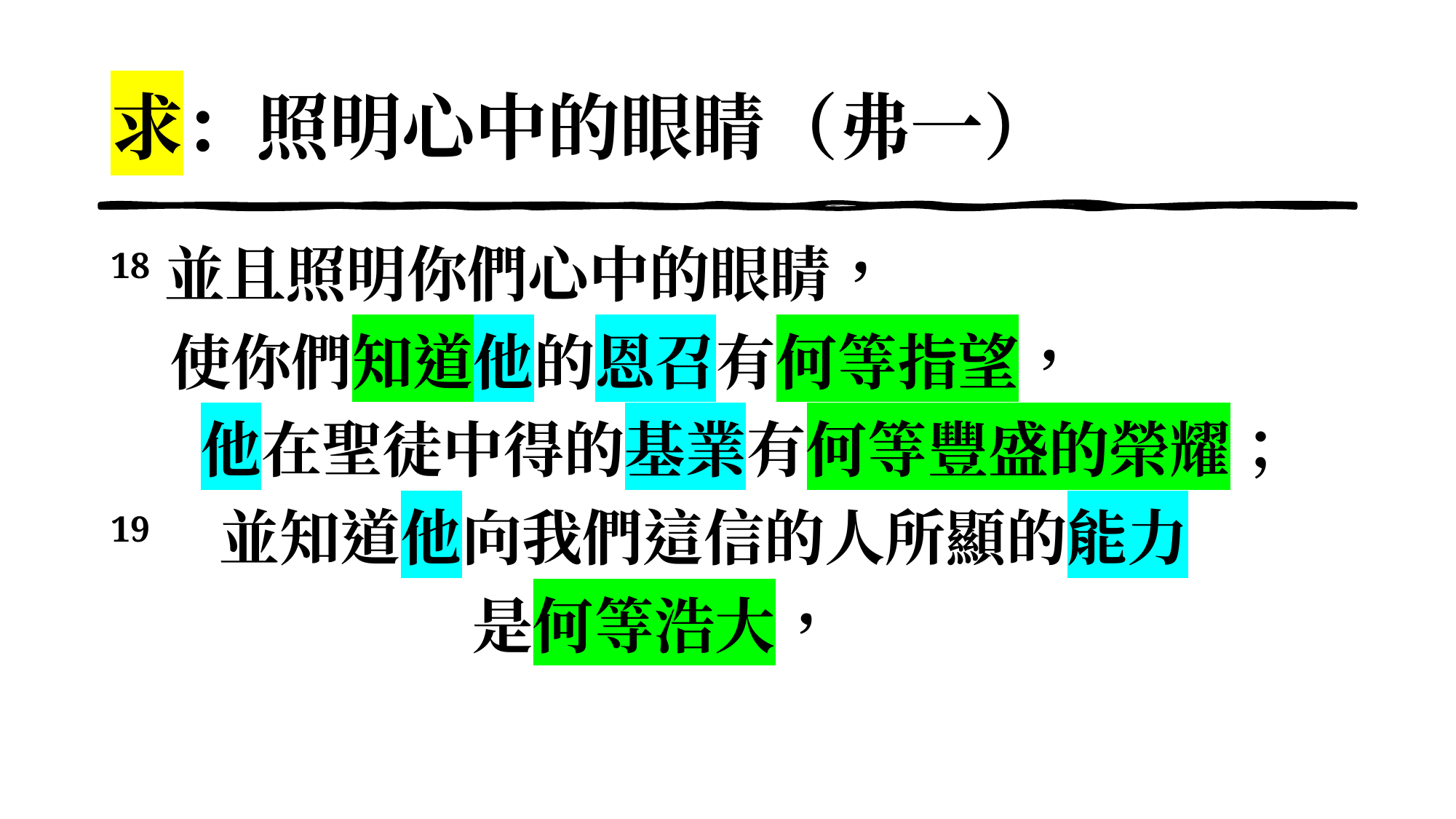

# 求：照明心中的眼睛（弗一）
18並且照明你們心中的眼睛，
   使你們知道他的恩召有何等指望，
     他在聖徒中得的基業有何等豐盛的榮耀；
19      並知道他向我們這信的人所顯的能力
                       是何等浩大，